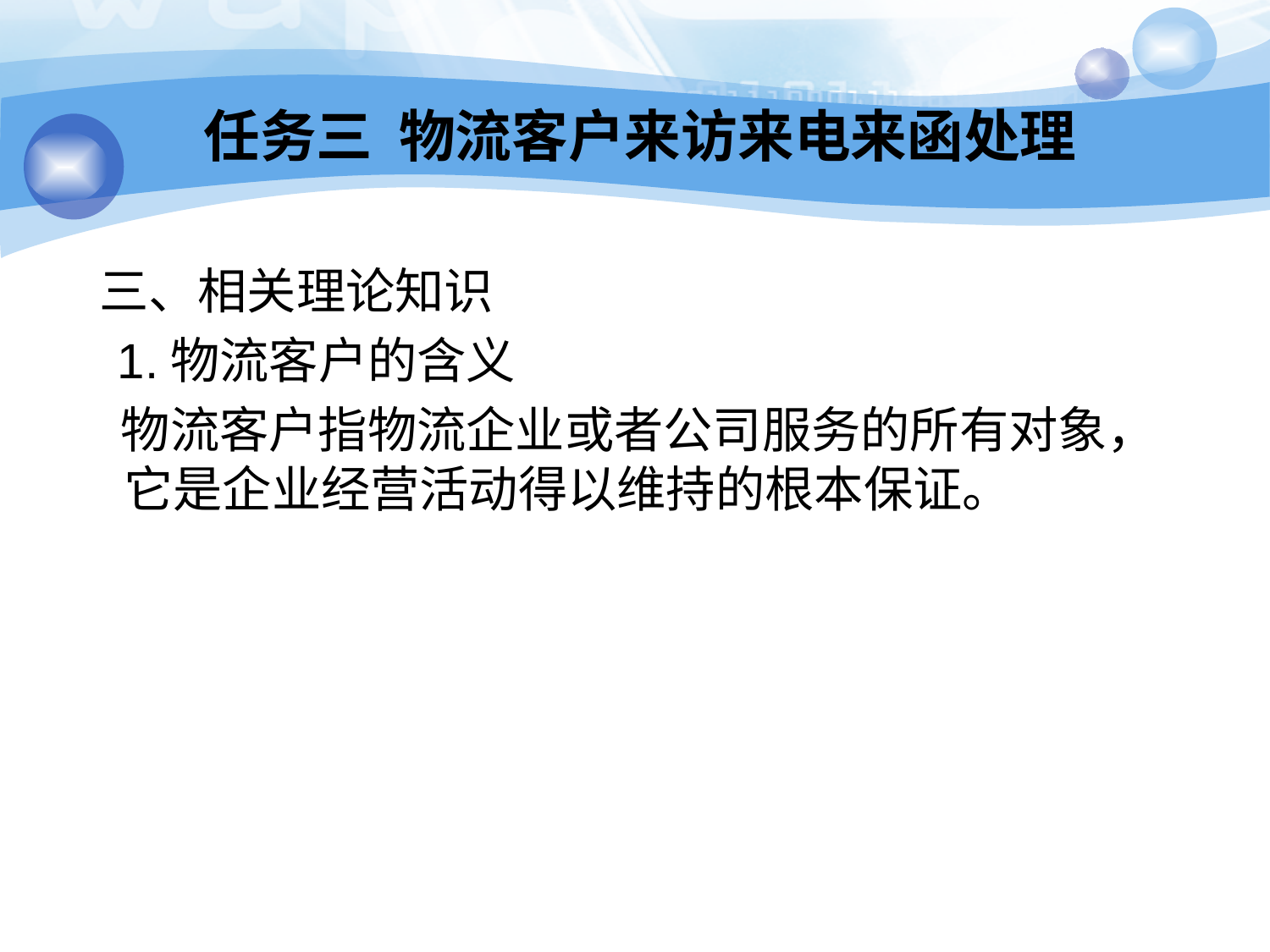

# 任务三  物流客户来访来电来函处理
 三、相关理论知识
   1.物流客户的含义
   物流客户指物流企业或者公司服务的所有对象，它是企业经营活动得以维持的根本保证。